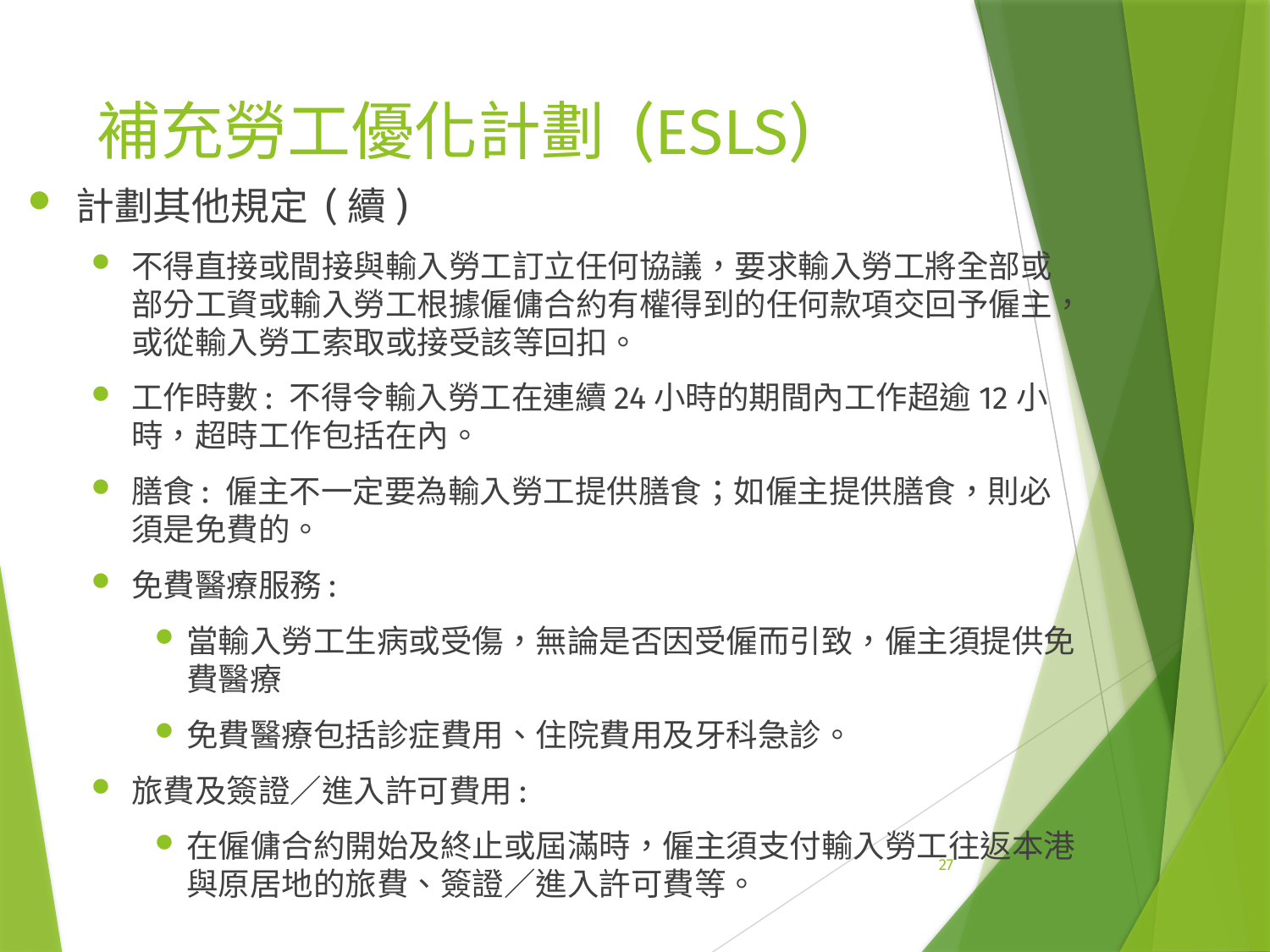

# 補充勞工優化計劃 (ESLS)
計劃其他規定 (續)
不得直接或間接與輸入勞工訂立任何協議，要求輸入勞工將全部或部分工資或輸入勞工根據僱傭合約有權得到的任何款項交回予僱主，或從輸入勞工索取或接受該等回扣。
工作時數: 不得令輸入勞工在連續24小時的期間內工作超逾12小時，超時工作包括在內。
膳食: 僱主不一定要為輸入勞工提供膳食；如僱主提供膳食，則必須是免費的。
免費醫療服務:
當輸入勞工生病或受傷，無論是否因受僱而引致，僱主須提供免費醫療
免費醫療包括診症費用、住院費用及牙科急診。
旅費及簽證∕進入許可費用:
在僱傭合約開始及終止或屆滿時，僱主須支付輸入勞工往返本港與原居地的旅費、簽證∕進入許可費等。

27